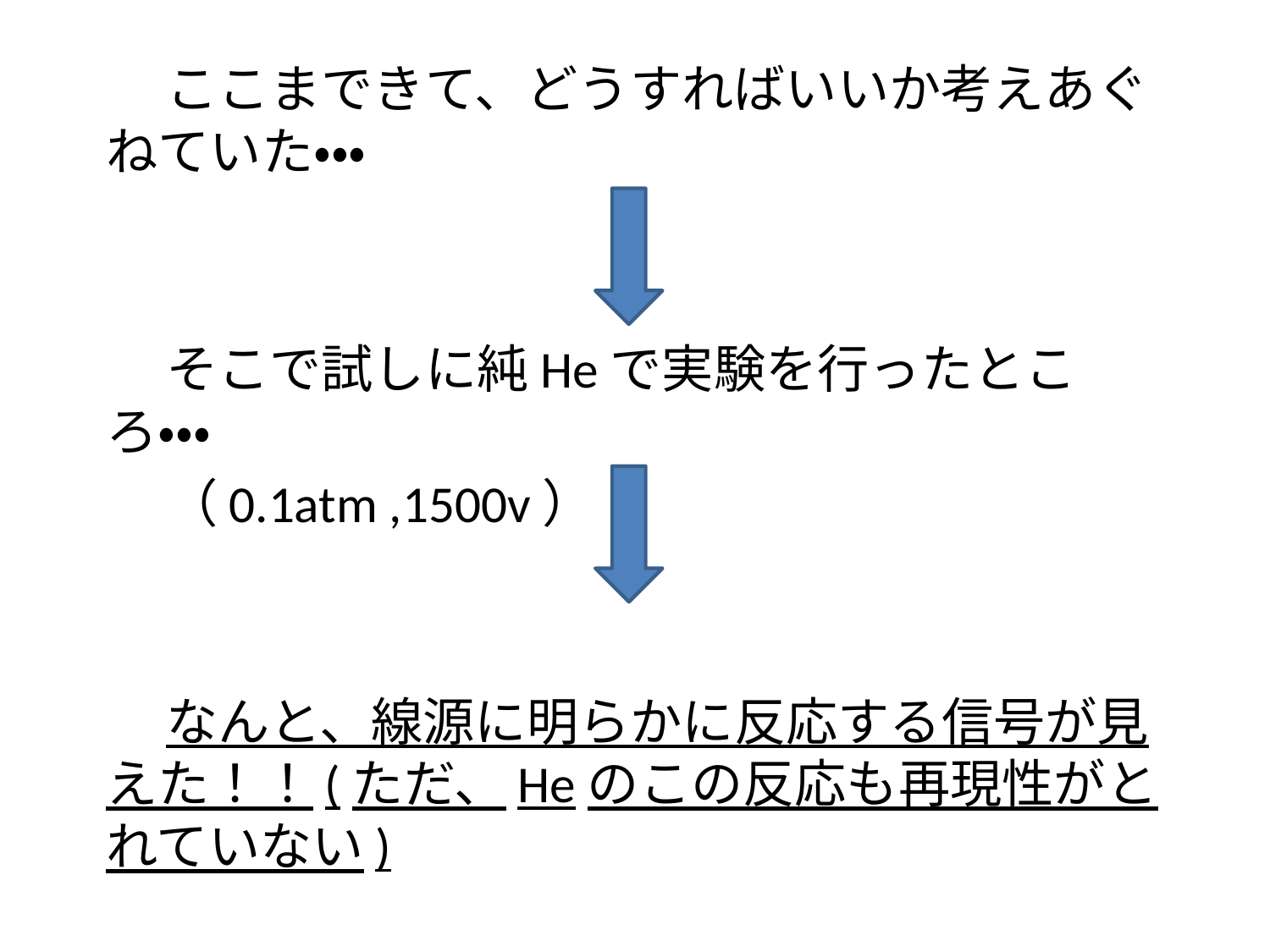

ここまできて、どうすればいいか考えあぐねていた・・・

　　そこで試しに純Heで実験を行ったところ・・・
　　（0.1atm ,1500v）

　　なんと、線源に明らかに反応する信号が見えた！！(ただ、Heのこの反応も再現性がとれていない)